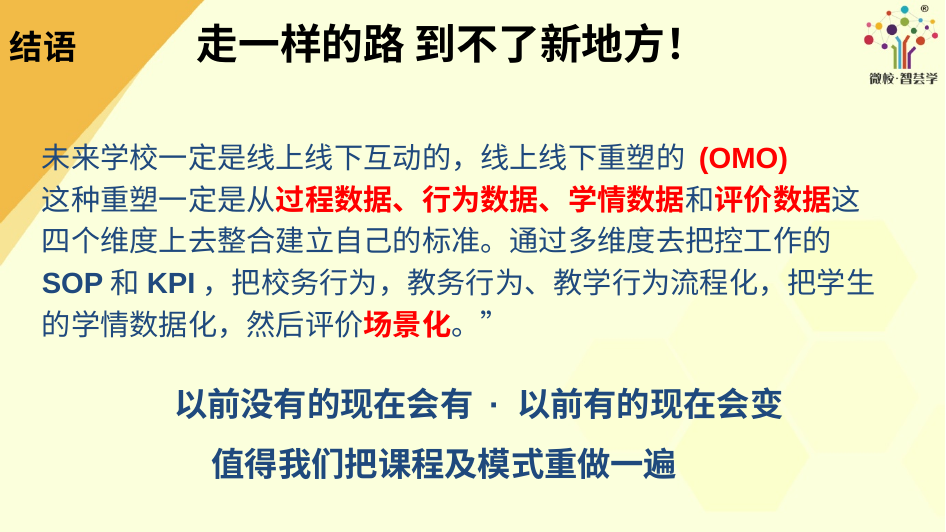

结语                走一样的路 到不了新地方！
未来学校一定是线上线下互动的，线上线下重塑的 (OMO)
这种重塑一定是从过程数据、行为数据、学情数据和评价数据这四个维度上去整合建立自己的标准。通过多维度去把控工作的SOP和KPI，把校务行为，教务行为、教学行为流程化，把学生的学情数据化，然后评价场景化。”
  以前没有的现在会有 · 以前有的现在会变
       值得我们把课程及模式重做一遍